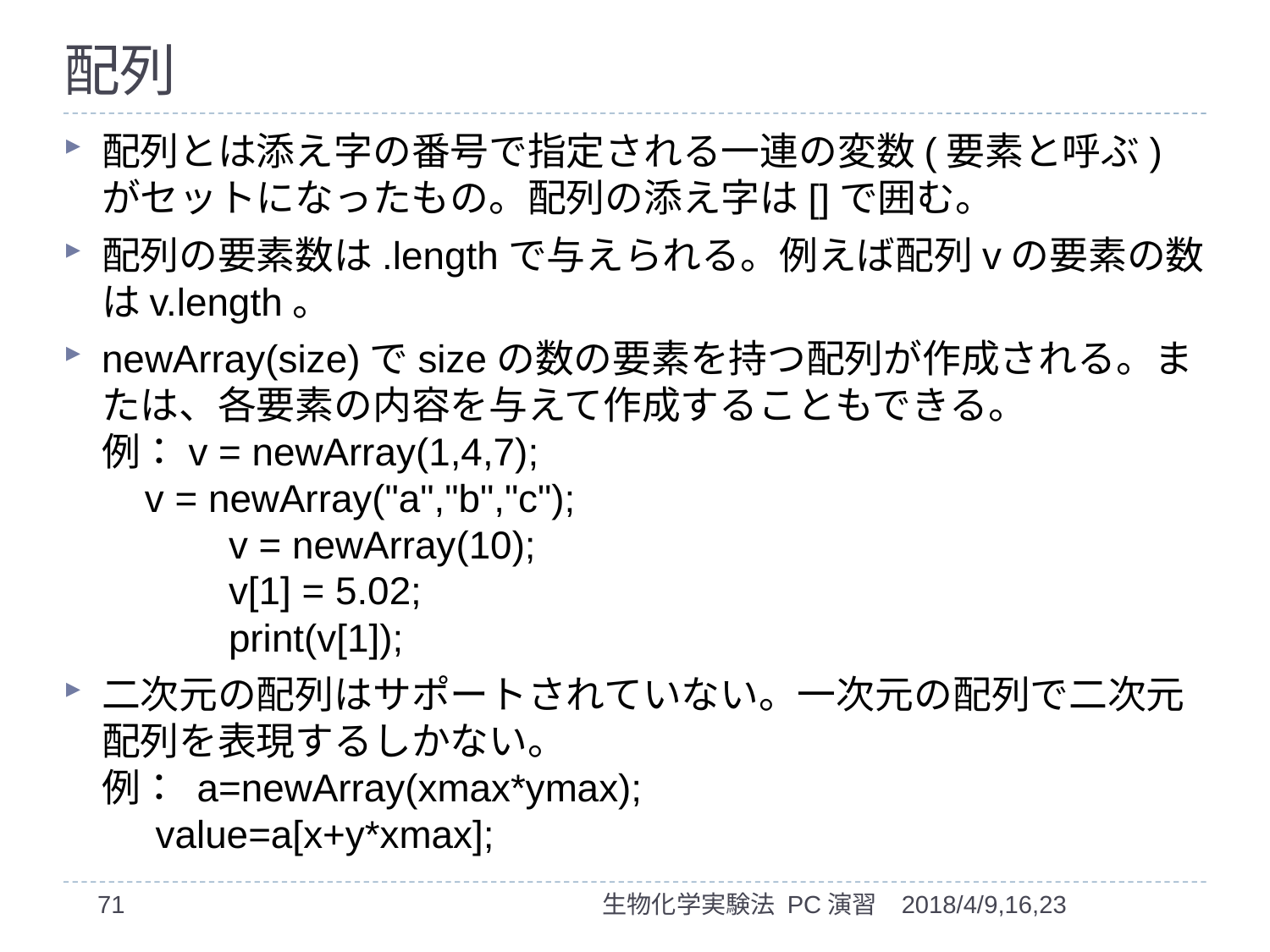

# 配列
配列とは添え字の番号で指定される一連の変数(要素と呼ぶ)がセットになったもの。配列の添え字は[]で囲む。
配列の要素数は.lengthで与えられる。例えば配列vの要素の数はv.length。
newArray(size)でsizeの数の要素を持つ配列が作成される。または、各要素の内容を与えて作成することもできる。
例：v = newArray(1,4,7);
    v = newArray("a","b","c");
	v = newArray(10);
	v[1] = 5.02;
	print(v[1]);
二次元の配列はサポートされていない。一次元の配列で二次元配列を表現するしかない。
例： a=newArray(xmax*ymax);
     value=a[x+y*xmax];
71
生物化学実験法 PC演習
2018/4/9,16,23